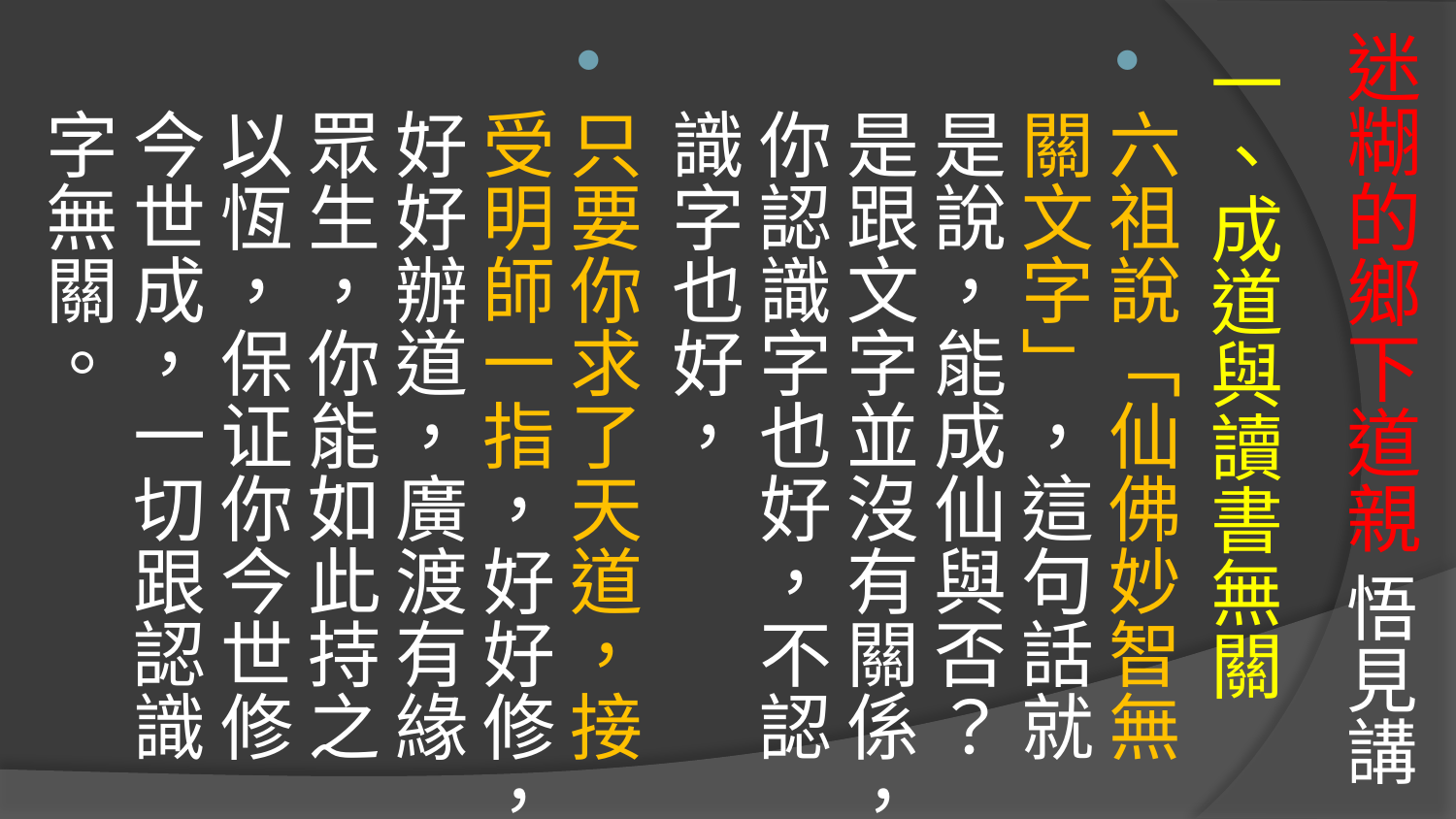

# 迷糊的鄉下道親 悟見講
一、成道與讀書無關
六祖說「仙佛妙智無關文字」，這句話就是說，能成仙與否？是跟文字並沒有關係，你認識字也好，不認識字也好，
只要你求了天道，接受明師一指，好好修，好好辦道，廣渡有緣眾生，你能如此持之以恆，保证你今世修今世成，一切跟認識字無關。